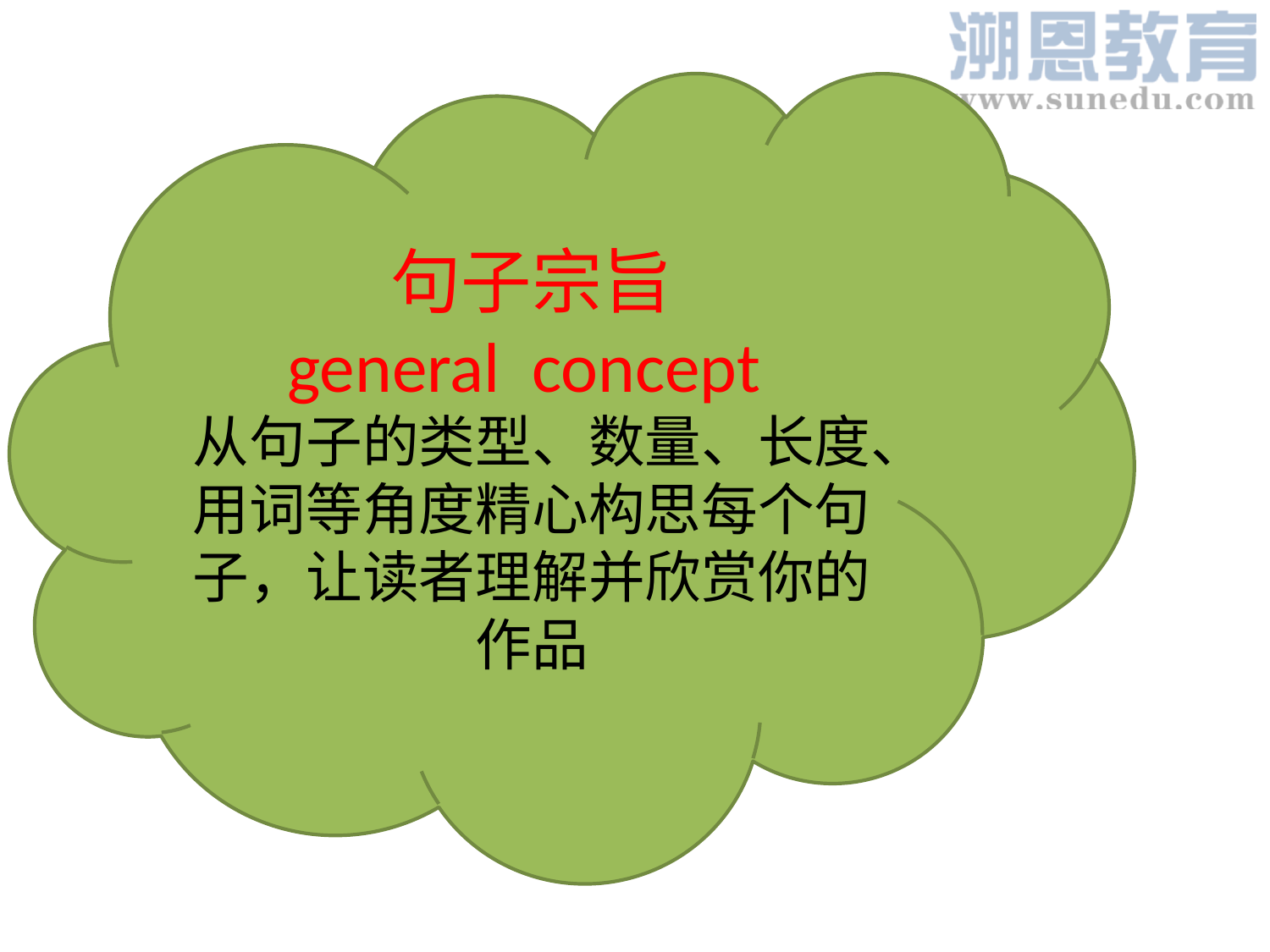

句子宗旨
general  concept
从句子的类型、数量、长度、用词等角度精心构思每个句子，让读者理解并欣赏你的作品